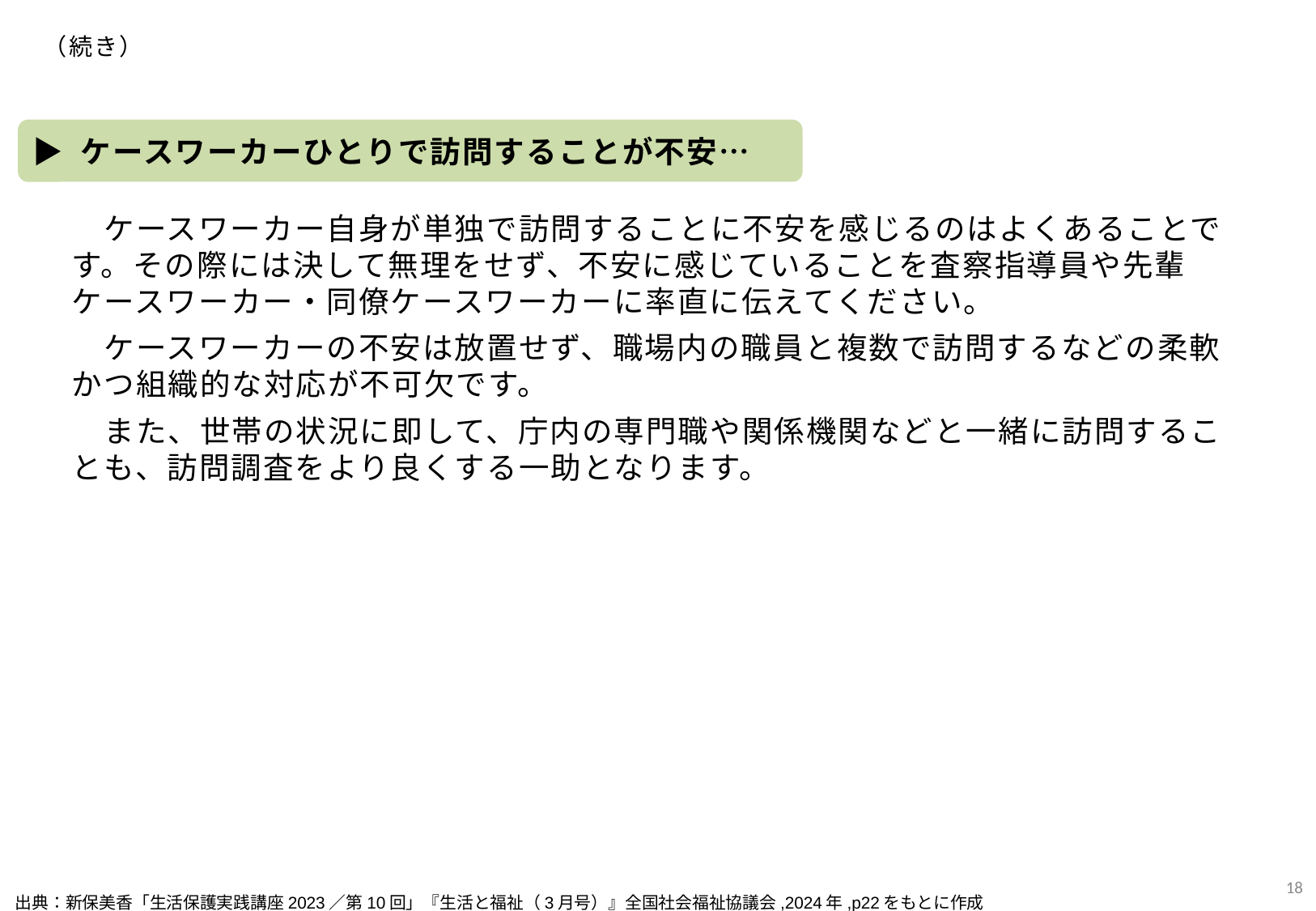

（続き）
▶ ケースワーカーひとりで訪問することが不安…
　ケースワーカー自身が単独で訪問することに不安を感じるのはよくあることです。その際には決して無理をせず、不安に感じていることを査察指導員や先輩ケースワーカー・同僚ケースワーカーに率直に伝えてください。
　ケースワーカーの不安は放置せず、職場内の職員と複数で訪問するなどの柔軟かつ組織的な対応が不可欠です。
　また、世帯の状況に即して、庁内の専門職や関係機関などと一緒に訪問することも、訪問調査をより良くする一助となります。
18
出典：新保美香「生活保護実践講座2023／第10回」『生活と福祉（3月号）』全国社会福祉協議会,2024年,p22をもとに作成